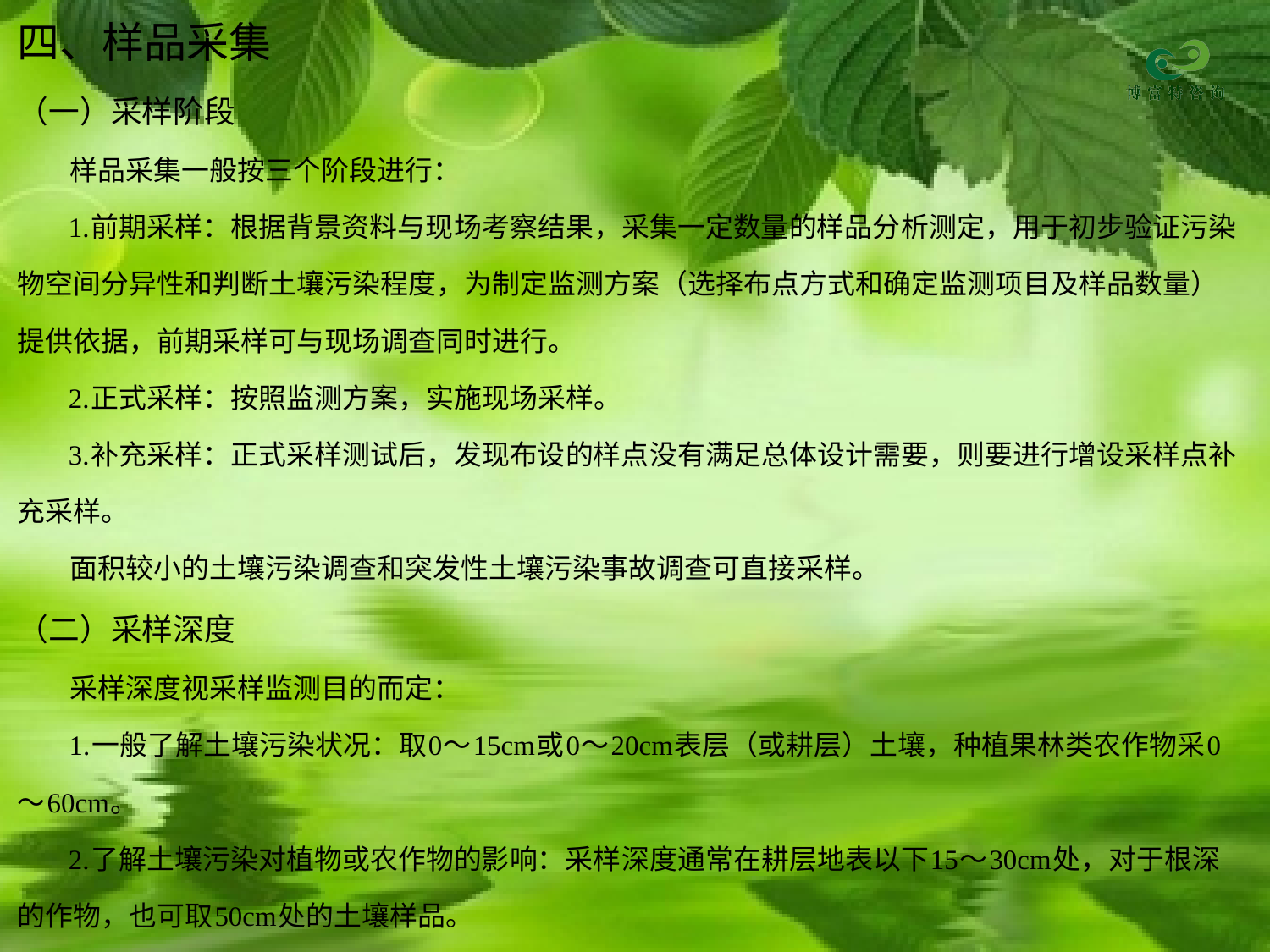

# 四、样品采集
（一）采样阶段
        样品采集一般按三个阶段进行：
        1.前期采样：根据背景资料与现场考察结果，采集一定数量的样品分析测定，用于初步验证污染物空间分异性和判断土壤污染程度，为制定监测方案（选择布点方式和确定监测项目及样品数量）提供依据，前期采样可与现场调查同时进行。
        2.正式采样：按照监测方案，实施现场采样。
        3.补充采样：正式采样测试后，发现布设的样点没有满足总体设计需要，则要进行增设采样点补充采样。
        面积较小的土壤污染调查和突发性土壤污染事故调查可直接采样。
（二）采样深度
        采样深度视采样监测目的而定：
        1.一般了解土壤污染状况：取0～15cm或0～20cm表层（或耕层）土壤，种植果林类农作物采0～60cm。
        2.了解土壤污染对植物或农作物的影响：采样深度通常在耕层地表以下15～30cm处，对于根深的作物，也可取50cm处的土壤样品。